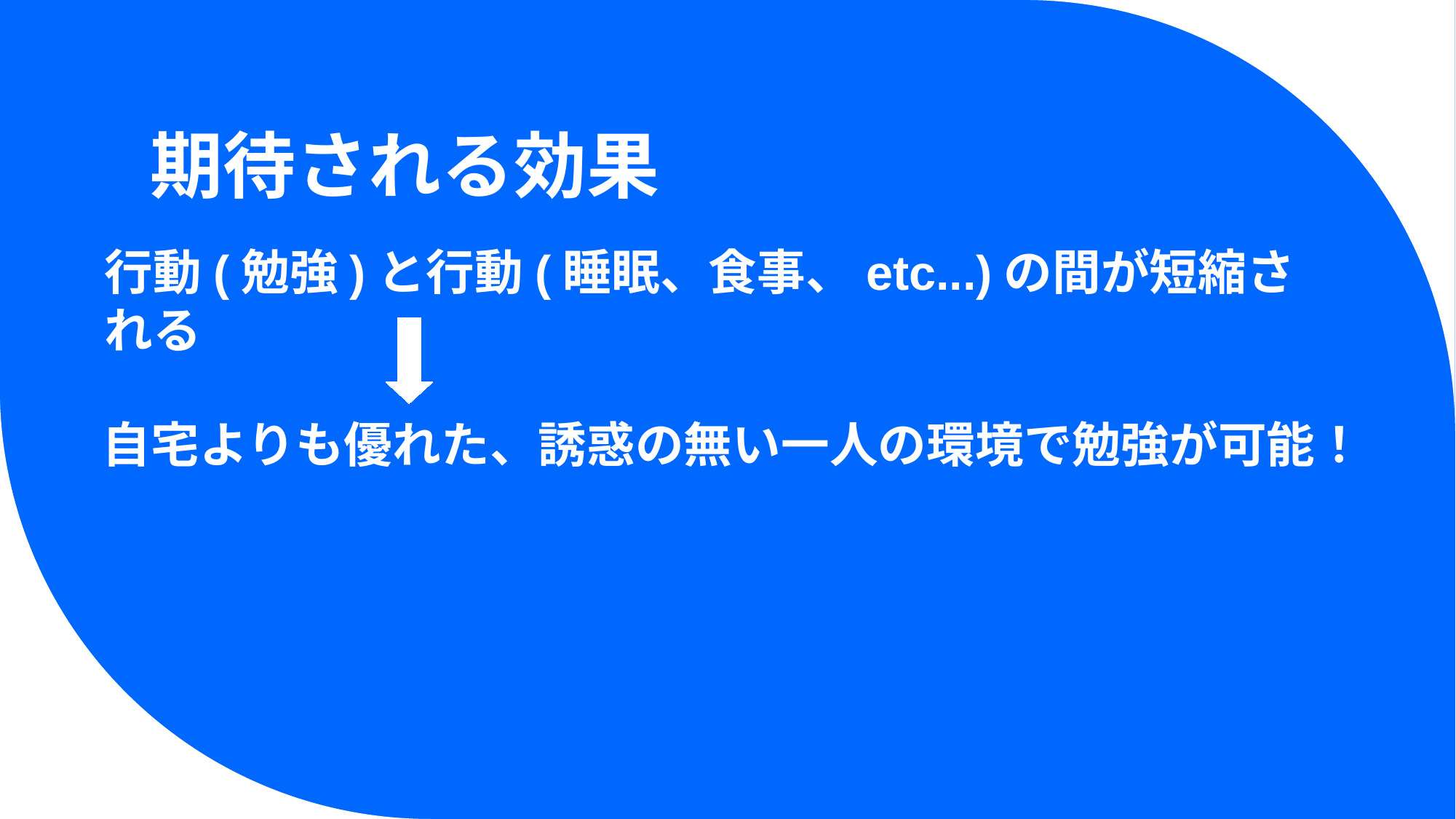

期待される効果
行動(勉強)と行動(睡眠、食事、etc...)の間が短縮される

自宅よりも優れた、誘惑の無い一人の環境で勉強が可能！